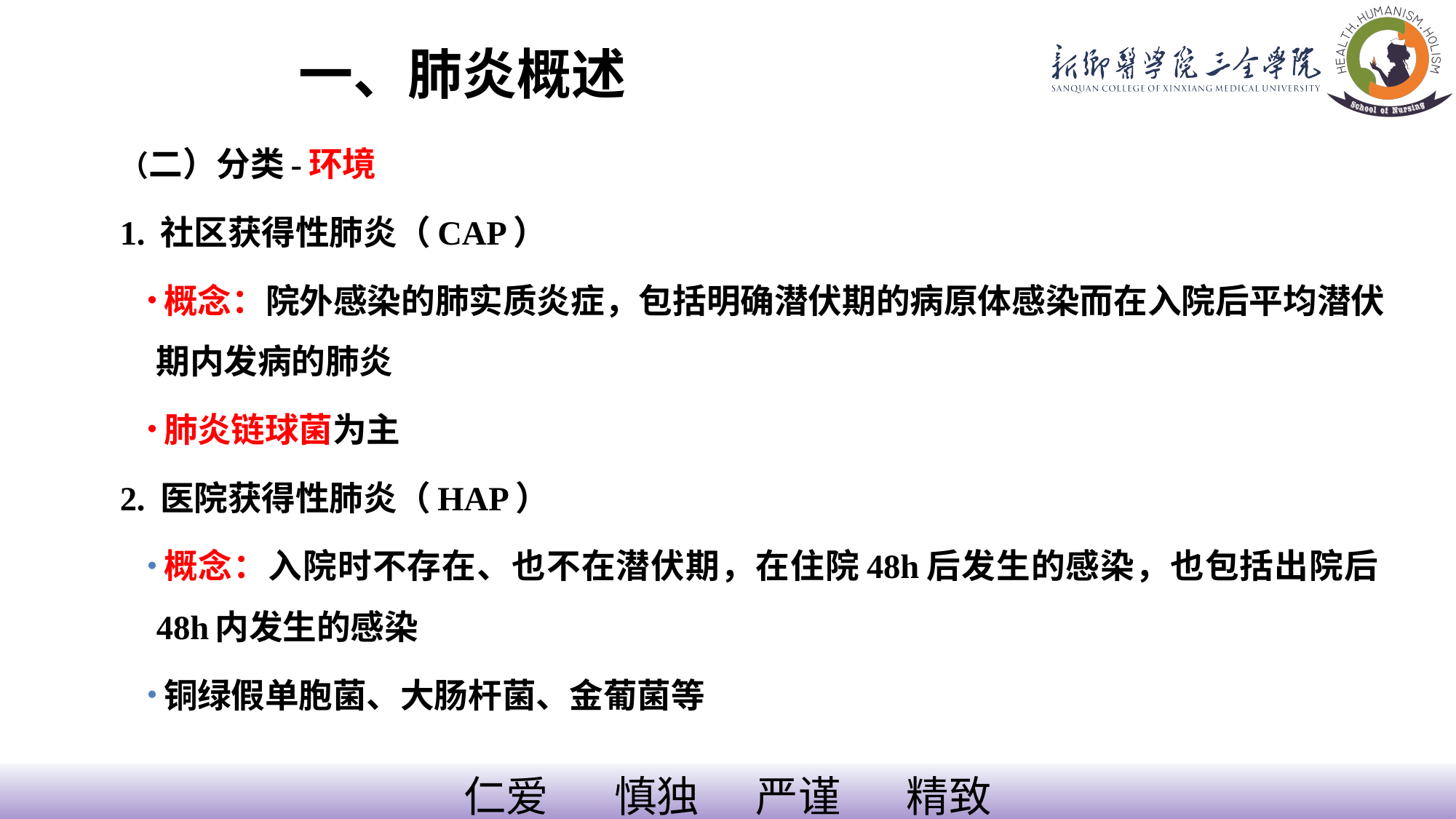

# 一、肺炎概述
（二）分类-环境
1. 社区获得性肺炎（CAP）
概念：院外感染的肺实质炎症，包括明确潜伏期的病原体感染而在入院后平均潜伏期内发病的肺炎
肺炎链球菌为主
2. 医院获得性肺炎（HAP）
概念：入院时不存在、也不在潜伏期，在住院48h后发生的感染，也包括出院后48h内发生的感染
铜绿假单胞菌、大肠杆菌、金葡菌等